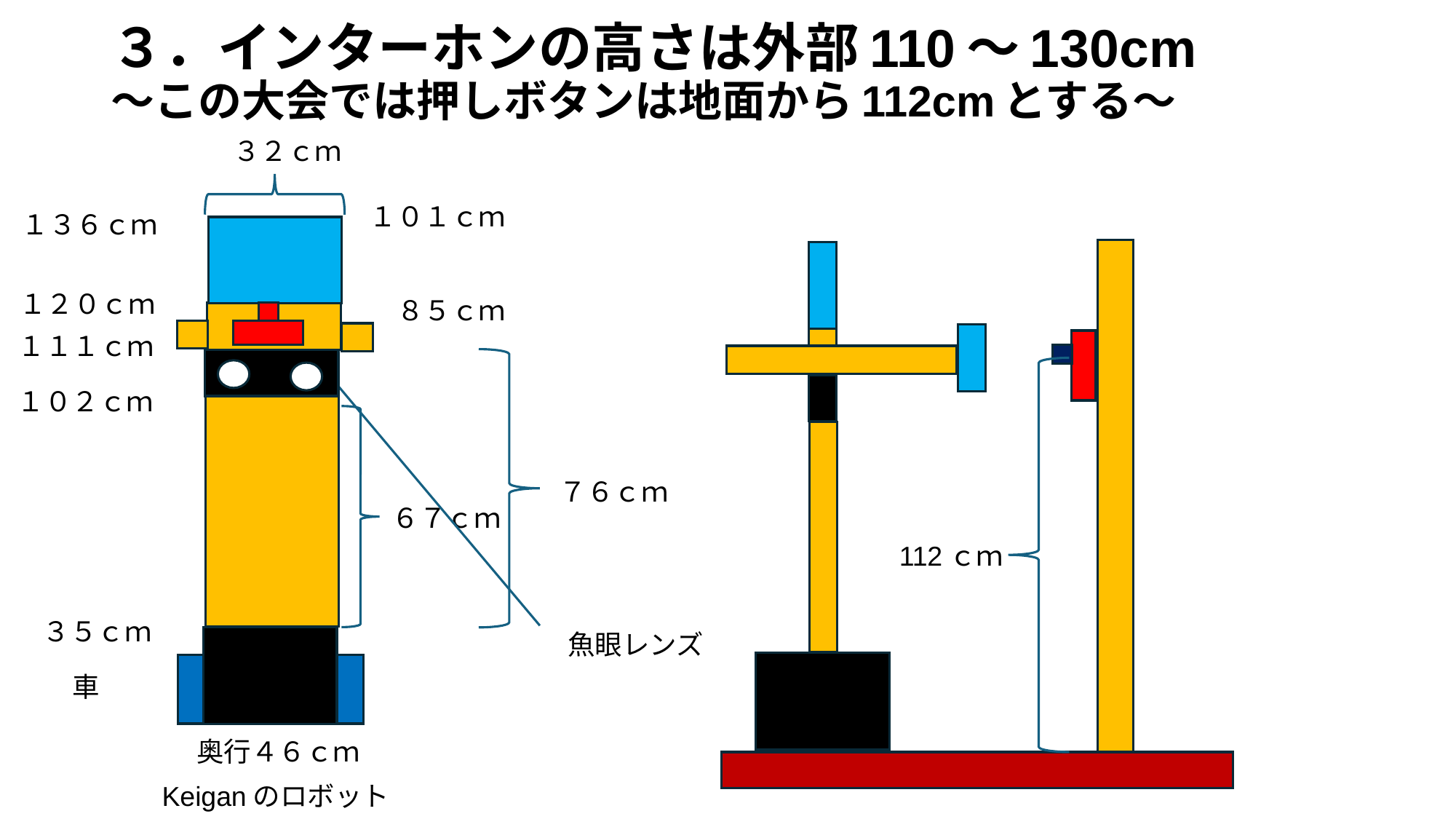

# ３．インターホンの高さは外部110～130cm ～この大会では押しボタンは地面から112cmとする～

３２ｃｍ
１０１ｃｍ
１３６ｃｍ

１２０ｃｍ
８５ｃｍ
１１１ｃｍ

１０２ｃｍ

７６ｃｍ
６７ｃｍ

112ｃｍ
３５ｃｍ
魚眼レンズ

車
奥行４６ｃｍ
Keiganのロボット